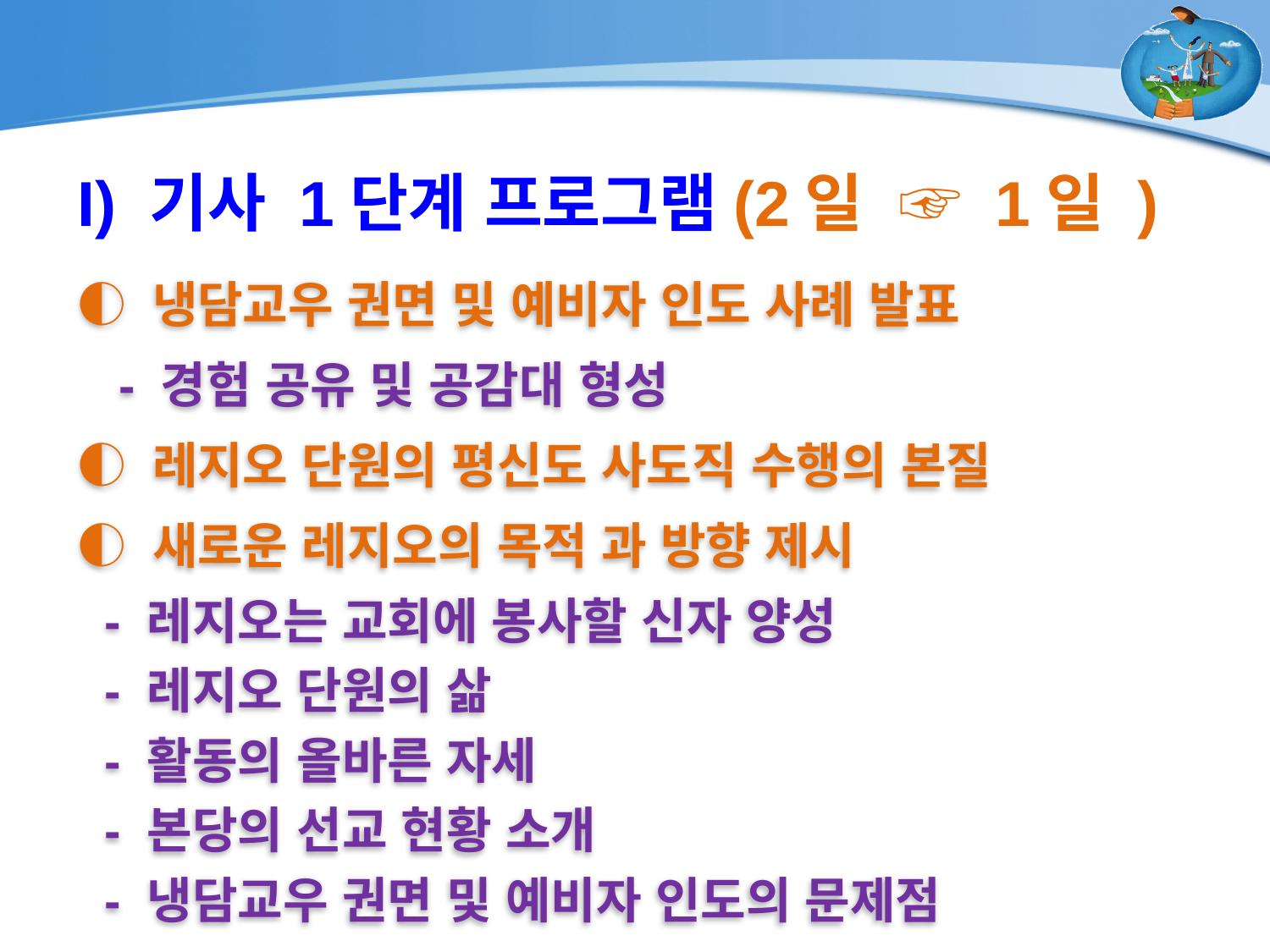

I) 기사 1단계 프로그램(2일  ☞ 1일 )
◐ 냉담교우 권면 및 예비자 인도 사례 발표
   - 경험 공유 및 공감대 형성
◐ 레지오 단원의 평신도 사도직 수행의 본질
◐ 새로운 레지오의 목적 과 방향 제시
  - 레지오는 교회에 봉사할 신자 양성
  - 레지오 단원의 삶
  - 활동의 올바른 자세
  - 본당의 선교 현황 소개
  - 냉담교우 권면 및 예비자 인도의 문제점